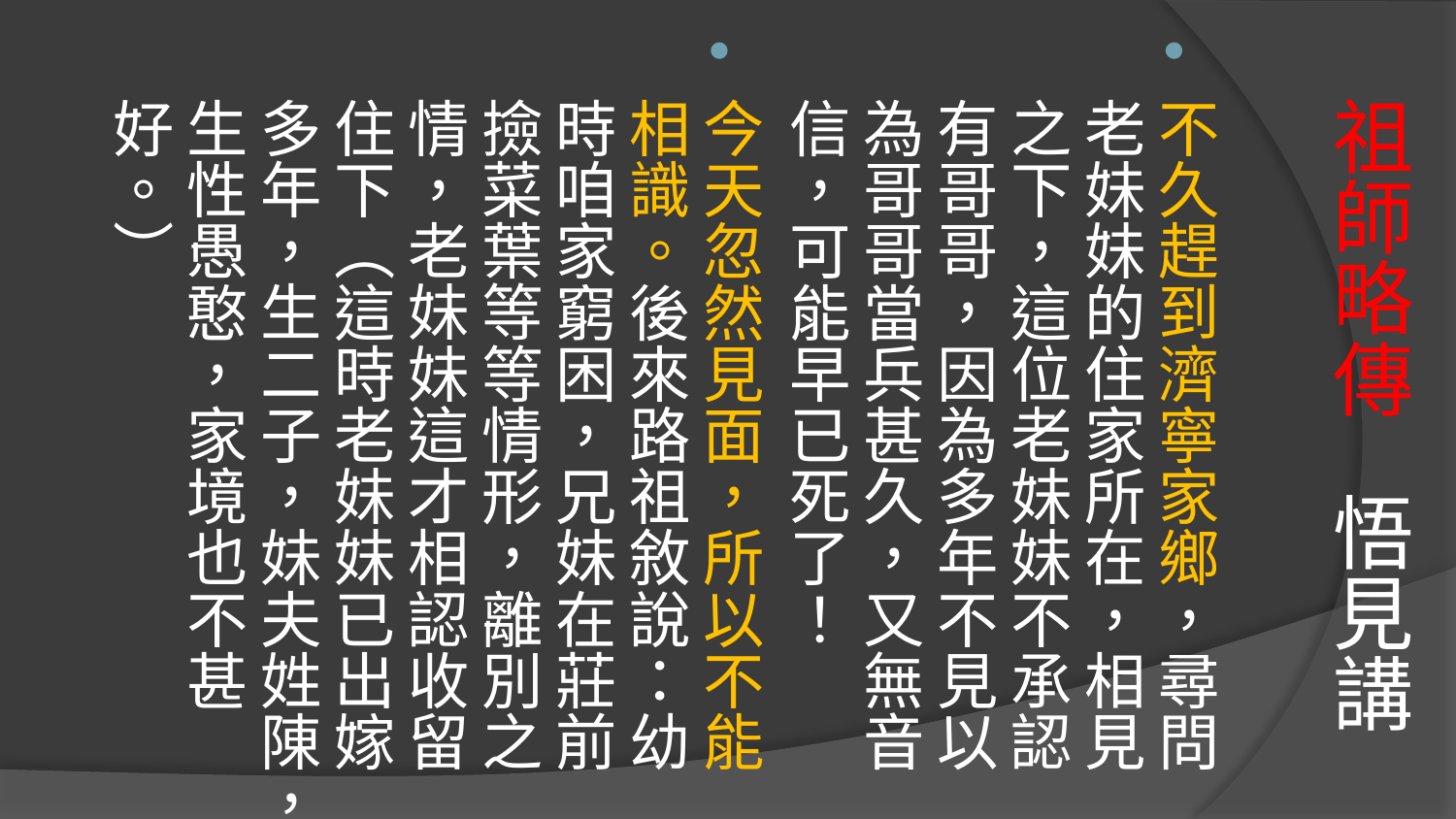

不久趕到濟寧家鄉，尋問老妹妹的住家所在，相見之下，這位老妹妹不承認有哥哥，因為多年不見以為哥哥當兵甚久，又無音信，可能早已死了！
今天忽然見面，所以不能相識。後來路祖敘說：幼時咱家窮困，兄妹在莊前撿菜葉等等情形，離別之情，老妹妹這才相認收留住下（這時老妹妹已出嫁多年，生二子，妹夫姓陳，生性愚憨，家境也不甚好。）

# 祖師略傳    悟見講